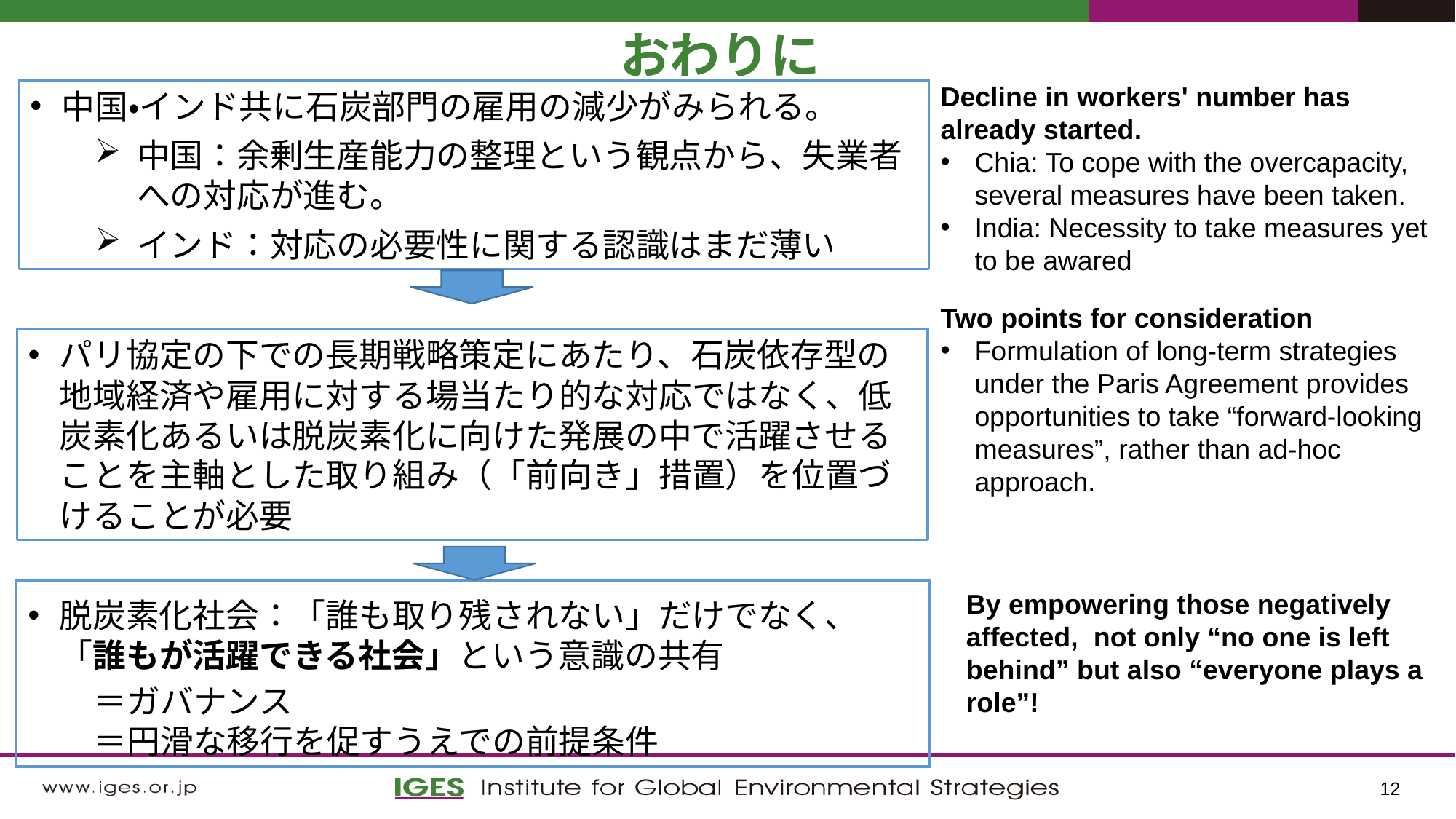

おわりに
Decline in workers' number has already started.
Chia: To cope with the overcapacity, several measures have been taken.
India: Necessity to take measures yet to be awared
中国・インド共に石炭部門の雇用の減少がみられる。
中国：余剰生産能力の整理という観点から、失業者への対応が進む。
インド：対応の必要性に関する認識はまだ薄い

Two points for consideration
Formulation of long-term strategies under the Paris Agreement provides opportunities to take “forward-looking measures”, rather than ad-hoc approach.
パリ協定の下での長期戦略策定にあたり、石炭依存型の地域経済や雇用に対する場当たり的な対応ではなく、低炭素化あるいは脱炭素化に向けた発展の中で活躍させることを主軸とした取り組み（「前向き」措置）を位置づけることが必要

By empowering those negatively affected,  not only “no one is left behind” but also “everyone plays a role”!
脱炭素化社会：「誰も取り残されない」だけでなく、「誰もが活躍できる社会」という意識の共有
＝ガバナンス
＝円滑な移行を促すうえでの前提条件